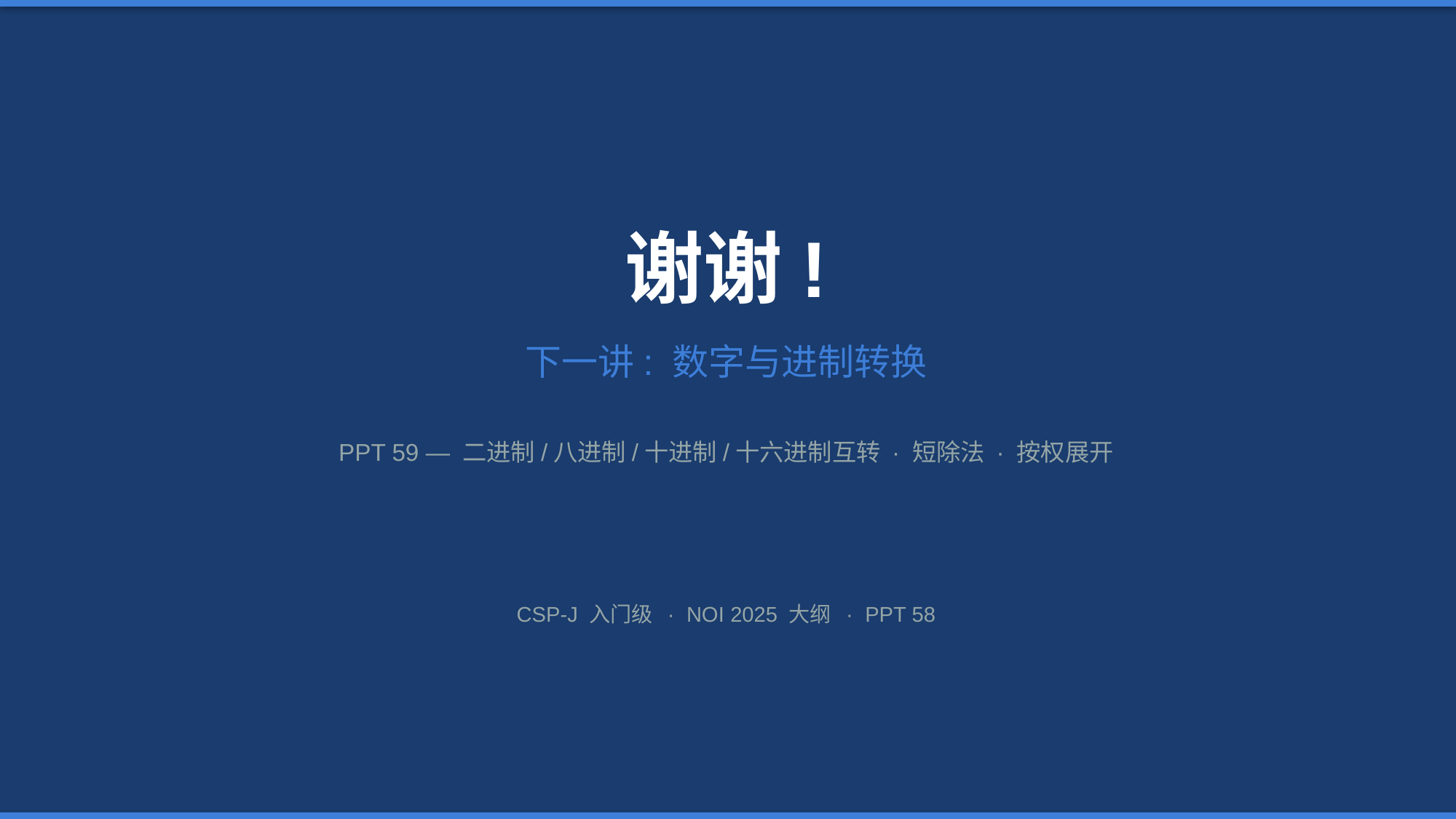

谢谢!
下一讲: 数字与进制转换
PPT 59 — 二进制/八进制/十进制/十六进制互转 · 短除法 · 按权展开
CSP-J 入门级  ·  NOI 2025 大纲  ·  PPT 58